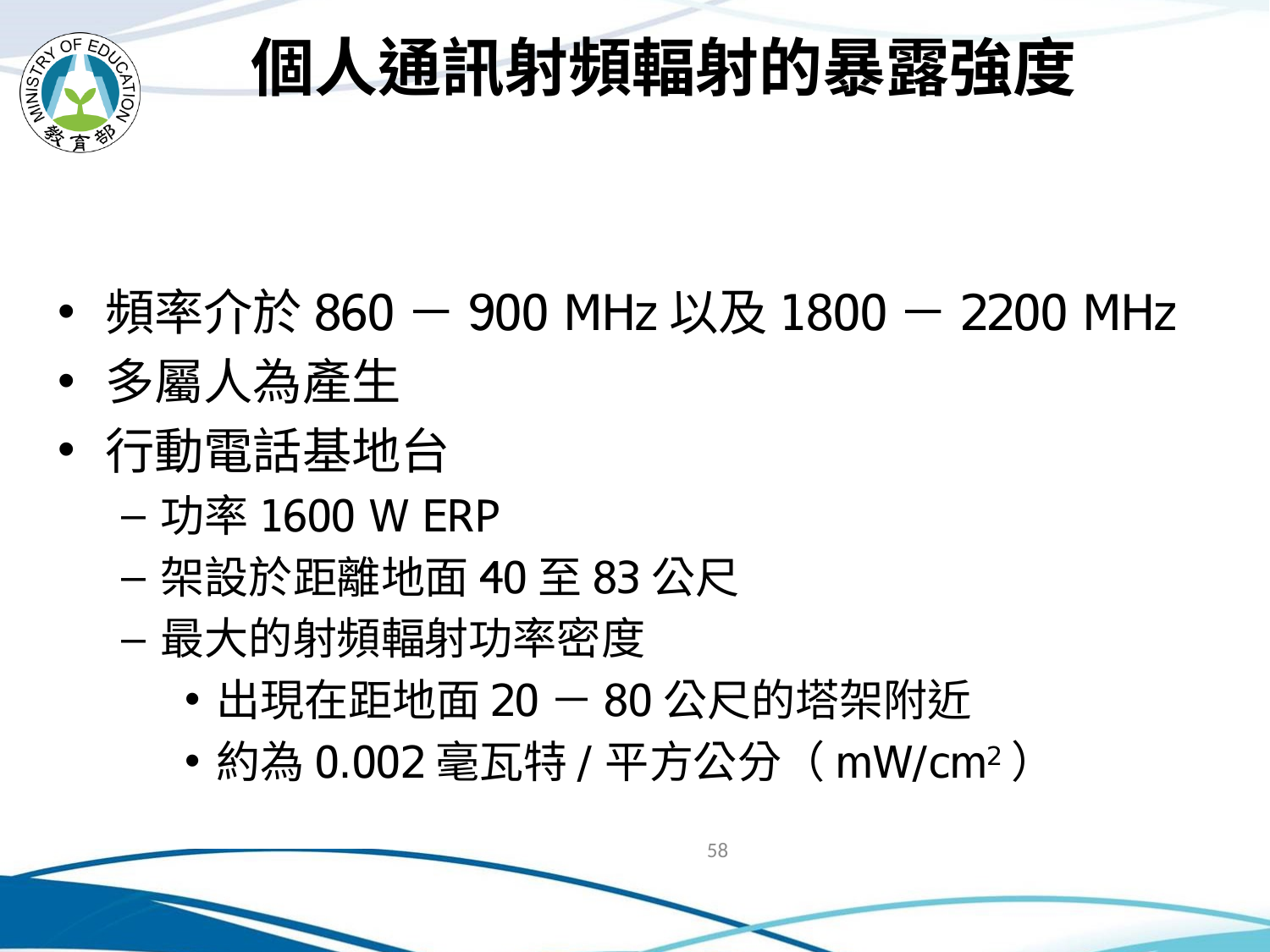

# 個人通訊射頻輻射的暴露強度
頻率介於860－900 MHz以及1800－2200 MHz
多屬人為產生
行動電話基地台
功率1600 W ERP
架設於距離地面40至83公尺
最大的射頻輻射功率密度
出現在距地面20－80公尺的塔架附近
約為0.002毫瓦特/平方公分（mW/cm2）
58